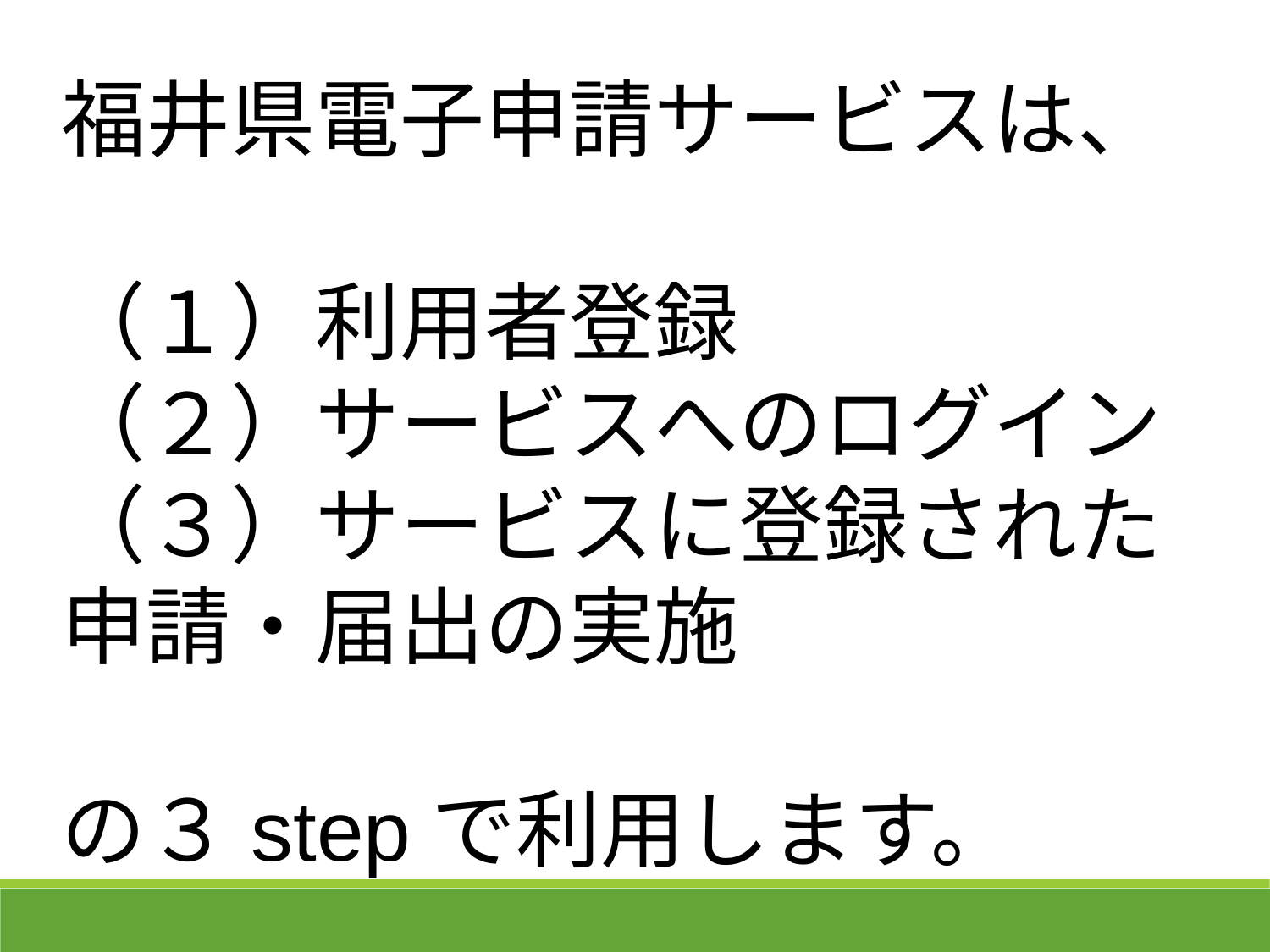

福井県電子申請サービスは、

（１）利用者登録
（２）サービスへのログイン
（３）サービスに登録された申請・届出の実施

の３stepで利用します。